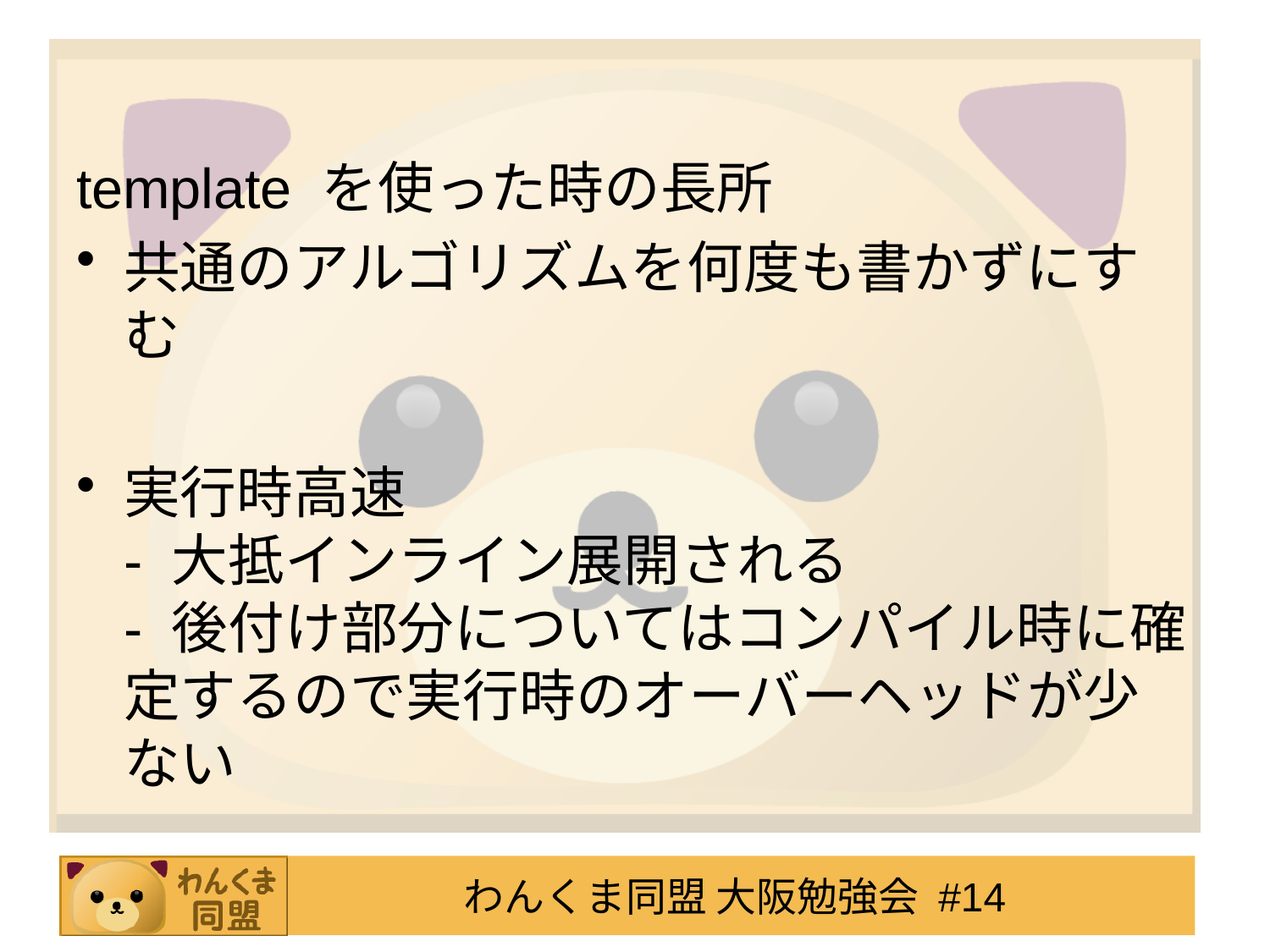

#
template を使った時の長所
共通のアルゴリズムを何度も書かずにすむ

実行時高速
- 大抵インライン展開される
- 後付け部分についてはコンパイル時に確定するので実行時のオーバーヘッドが少ない